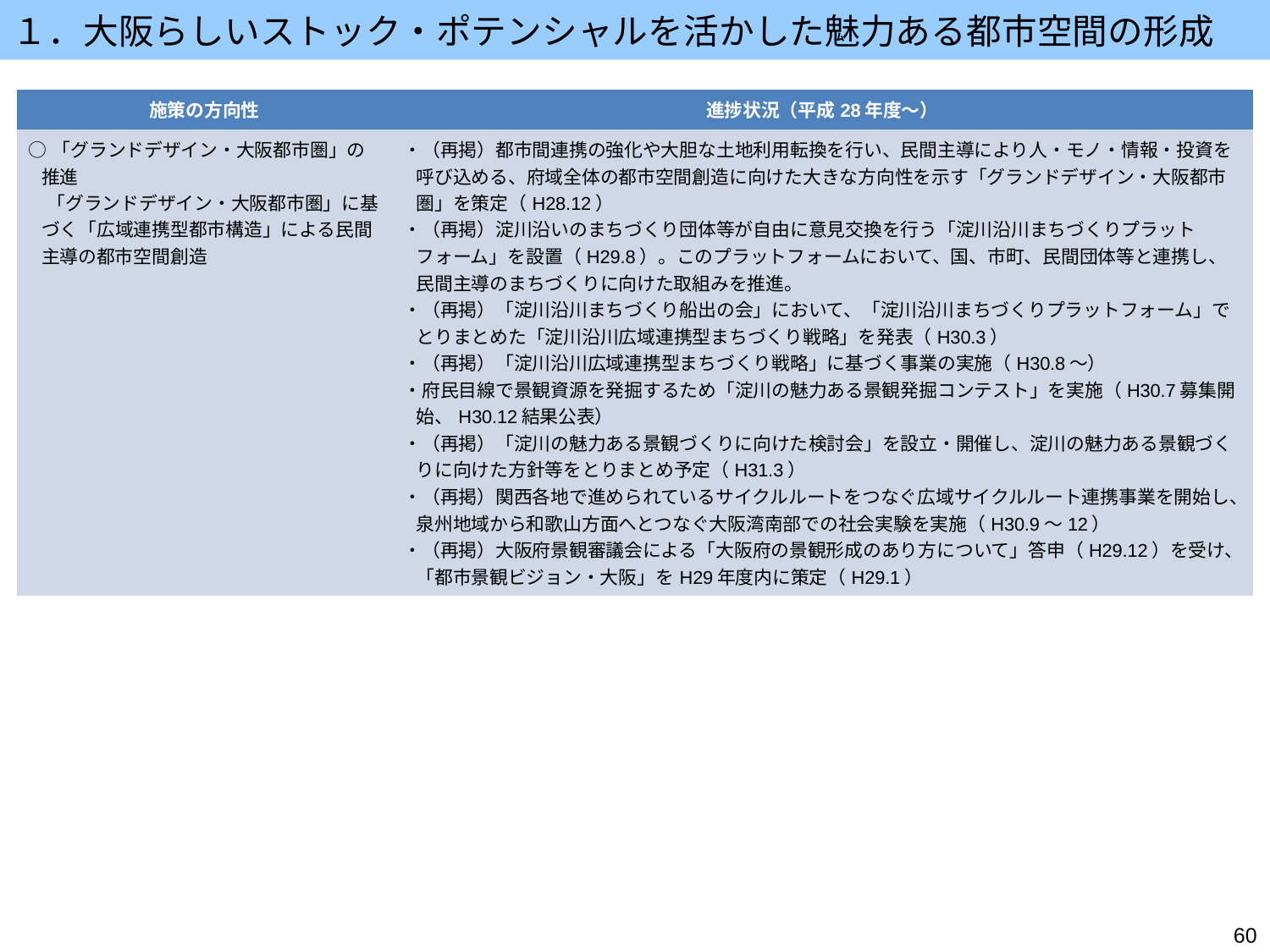

１．大阪らしいストック・ポテンシャルを活かした魅力ある都市空間の形成
| 施策の方向性 | 進捗状況（平成28年度～） |
| --- | --- |
| ○「グランドデザイン・大阪都市圏」の推進 　「グランドデザイン・大阪都市圏」に基づく「広域連携型都市構造」による民間主導の都市空間創造 | ・（再掲）都市間連携の強化や大胆な土地利用転換を行い、民間主導により人・モノ・情報・投資を呼び込める、府域全体の都市空間創造に向けた大きな方向性を示す「グランドデザイン・大阪都市圏」を策定（H28.12） ・（再掲）淀川沿いのまちづくり団体等が自由に意見交換を行う「淀川沿川まちづくりプラットフォーム」を設置（H29.8）。このプラットフォームにおいて、国、市町、民間団体等と連携し、民間主導のまちづくりに向けた取組みを推進。 ・（再掲）「淀川沿川まちづくり船出の会」において、「淀川沿川まちづくりプラットフォーム」でとりまとめた「淀川沿川広域連携型まちづくり戦略」を発表（H30.3） ・（再掲）「淀川沿川広域連携型まちづくり戦略」に基づく事業の実施（H30.8～） ・府民目線で景観資源を発掘するため「淀川の魅力ある景観発掘コンテスト」を実施（H30.7募集開始、H30.12結果公表） ・（再掲）「淀川の魅力ある景観づくりに向けた検討会」を設立・開催し、淀川の魅力ある景観づくりに向けた方針等をとりまとめ予定（H31.3） ・（再掲）関西各地で進められているサイクルルートをつなぐ広域サイクルルート連携事業を開始し、泉州地域から和歌山方面へとつなぐ大阪湾南部での社会実験を実施（H30.9～12） ・（再掲）大阪府景観審議会による「大阪府の景観形成のあり方について」答申（H29.12）を受け、「都市景観ビジョン・大阪」をH29年度内に策定（H29.1） |
60